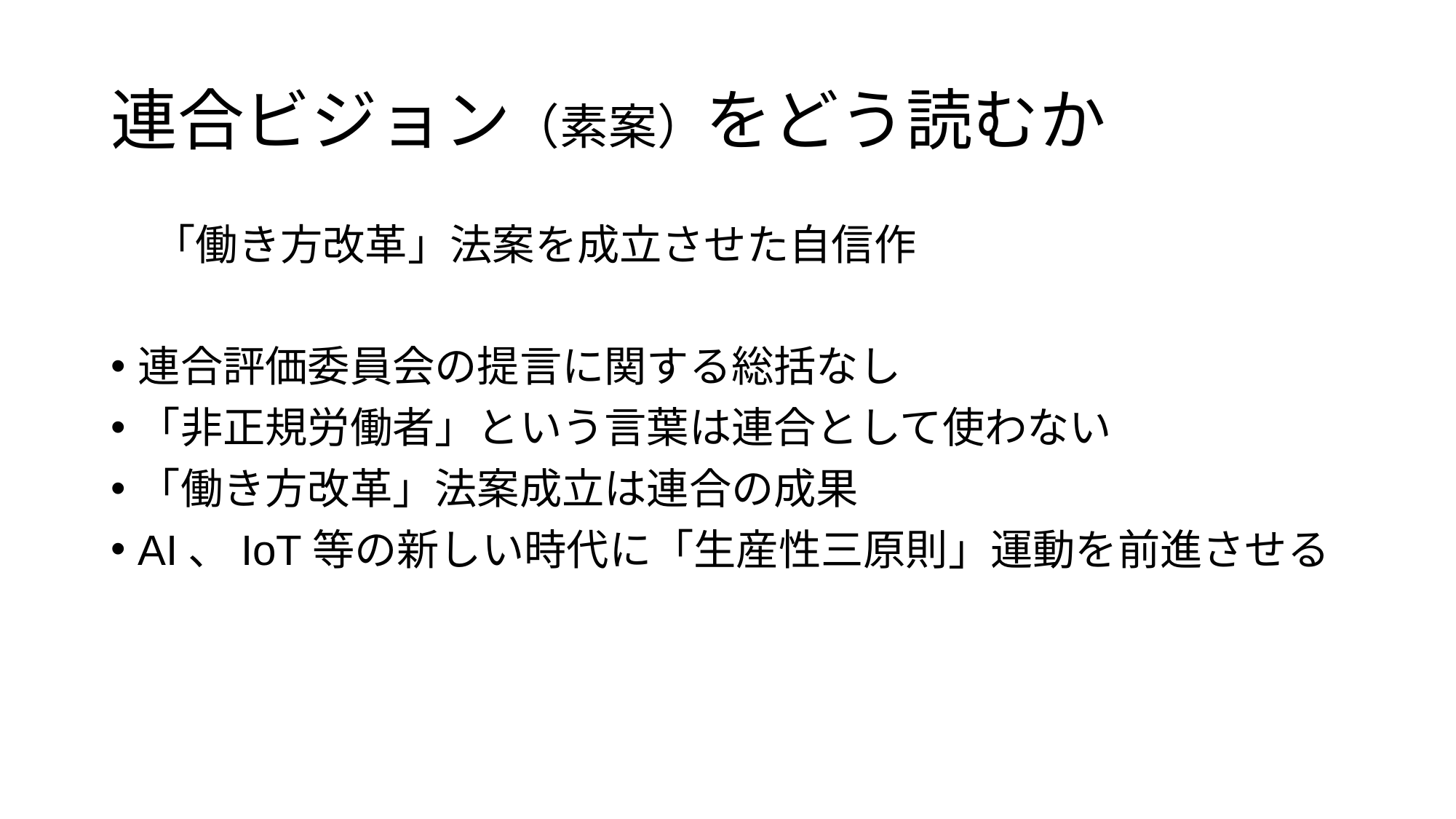

# 連合ビジョン（素案）をどう読むか
　「働き方改革」法案を成立させた自信作

連合評価委員会の提言に関する総括なし
「非正規労働者」という言葉は連合として使わない
「働き方改革」法案成立は連合の成果
AI、IoT等の新しい時代に「生産性三原則」運動を前進させる